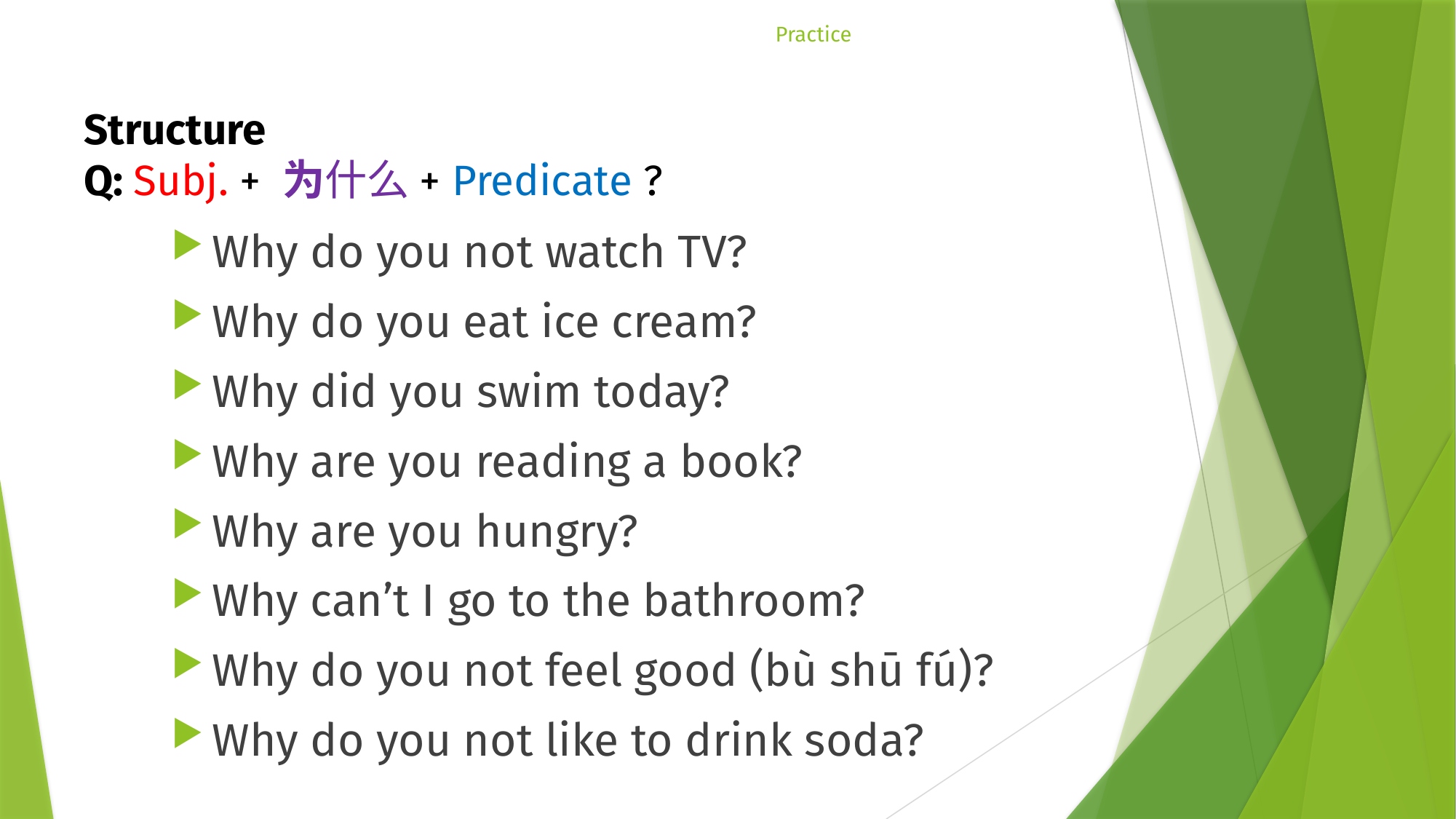

# Practice
Structure
Q: Subj. + 为什么+ Predicate ?
Why do you not watch TV?
Why do you eat ice cream?
Why did you swim today?
Why are you reading a book?
Why are you hungry?
Why can’t I go to the bathroom?
Why do you not feel good (bù shū fú)?
Why do you not like to drink soda?